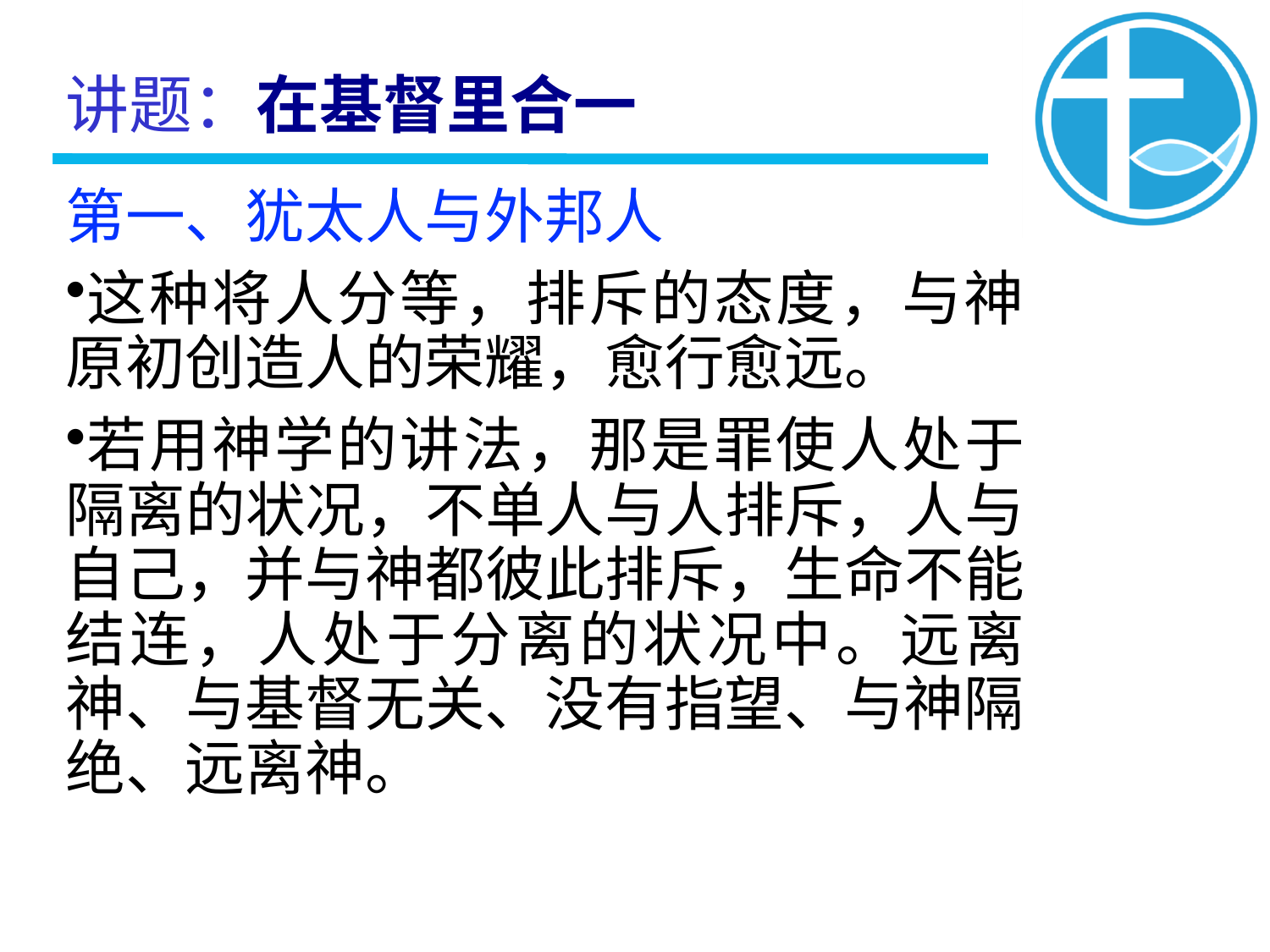

讲题：在基督里合一
第一、犹太人与外邦人
这种将人分等，排斥的态度，与神原初创造人的荣耀，愈行愈远。
若用神学的讲法，那是罪使人处于隔离的状况，不单人与人排斥，人与自己，并与神都彼此排斥，生命不能结连，人处于分离的状况中。远离神、与基督无关、没有指望、与神隔绝、远离神。